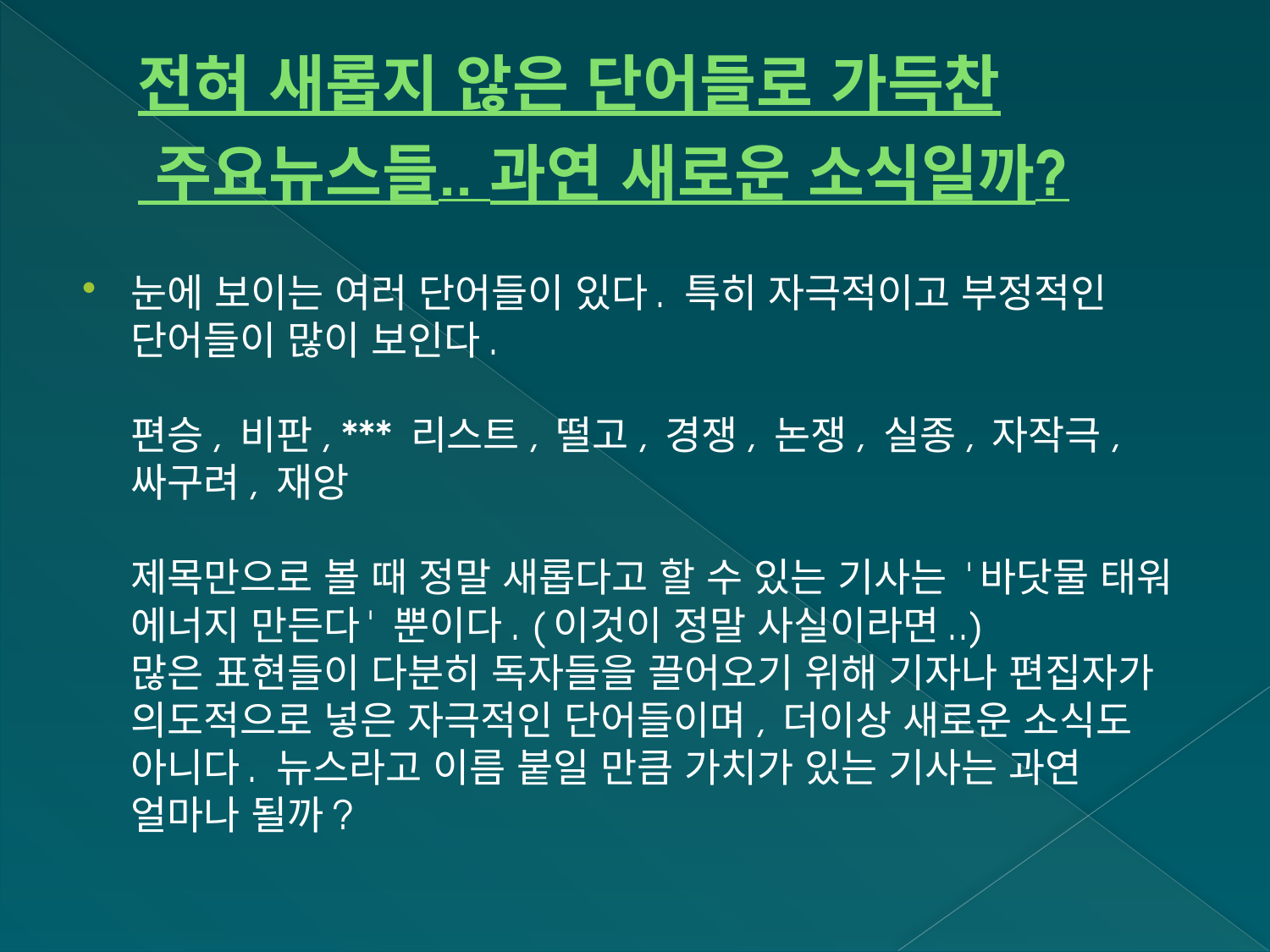

# 전혀 새롭지 않은 단어들로 가득찬 주요뉴스들.. 과연 새로운 소식일까?
눈에 보이는 여러 단어들이 있다. 특히 자극적이고 부정적인 단어들이 많이 보인다.
편승, 비판, *** 리스트, 떨고, 경쟁, 논쟁, 실종, 자작극, 싸구려, 재앙
제목만으로 볼 때 정말 새롭다고 할 수 있는 기사는 '바닷물 태워 에너지 만든다' 뿐이다. (이것이 정말 사실이라면..)
많은 표현들이 다분히 독자들을 끌어오기 위해 기자나 편집자가 의도적으로 넣은 자극적인 단어들이며, 더이상 새로운 소식도 아니다. 뉴스라고 이름 붙일 만큼 가치가 있는 기사는 과연 얼마나 될까?